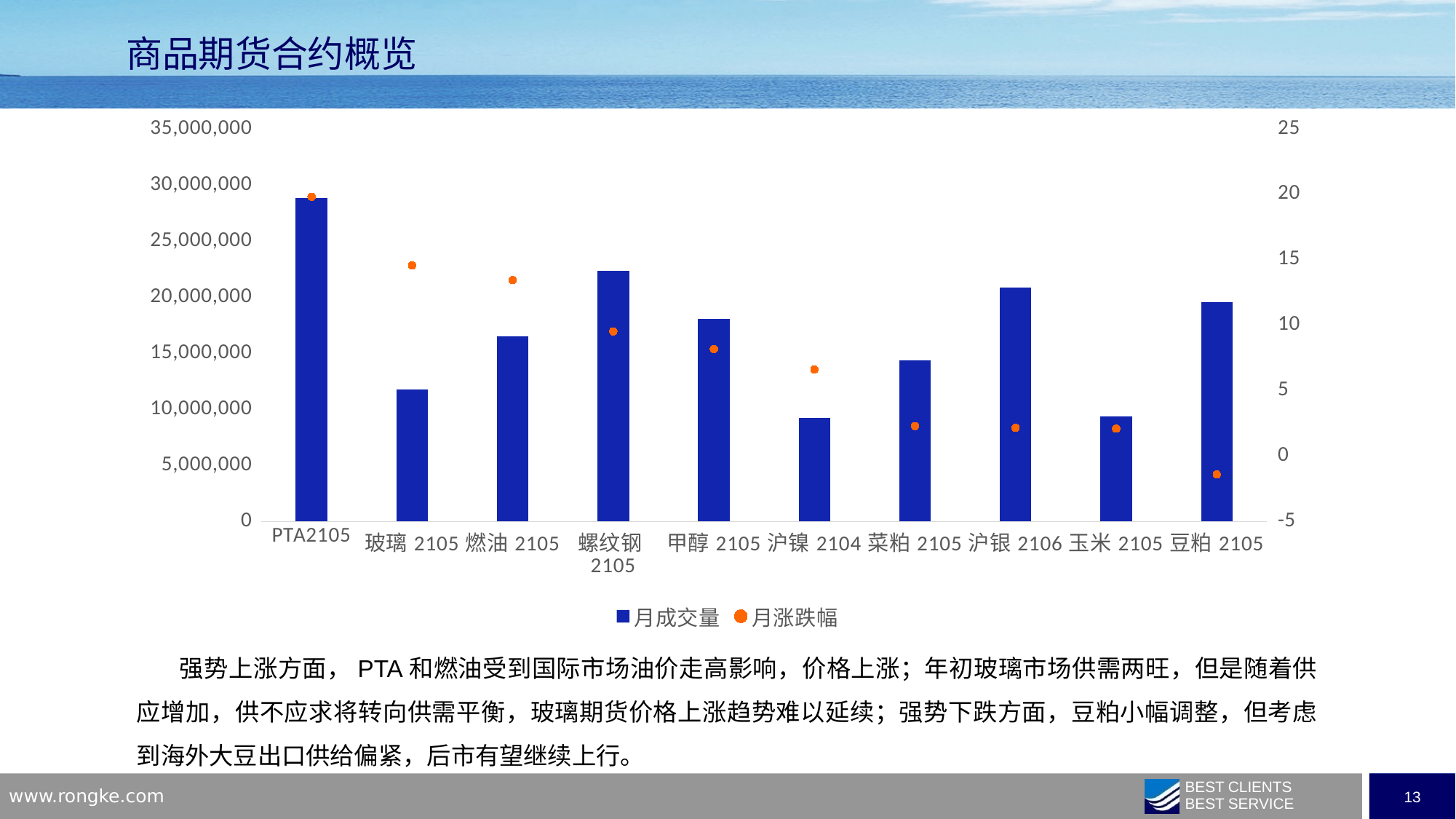

商品期货合约概览

### Chart

| Category | 月成交量 | 月涨跌幅 |
|---|---|---|
| PTA2105 | 28850316.0 | 19.8198 |
| 玻璃2105 | 11761833.0 | 14.574 |
| 燃油2105 | 16485471.0 | 13.4454 |
| 螺纹钢2105 | 22382326.0 | 9.5316 |
| 甲醇2105 | 18074430.0 | 8.1838 |
| 沪镍2104 | 9255659.0 | 6.6176 |
| 菜粕2105 | 14359282.0 | 2.2871 |
| 沪银2106 | 20869850.0 | 2.1527 |
| 玉米2105 | 9367842.0 | 2.0956 |
| 豆粕2105 | 19551880.0 | -1.4097 |
强势上涨方面，PTA和燃油受到国际市场油价走高影响，价格上涨；年初玻璃市场供需两旺，但是随着供应增加，供不应求将转向供需平衡，玻璃期货价格上涨趋势难以延续；强势下跌方面，豆粕小幅调整，但考虑到海外大豆出口供给偏紧，后市有望继续上行。